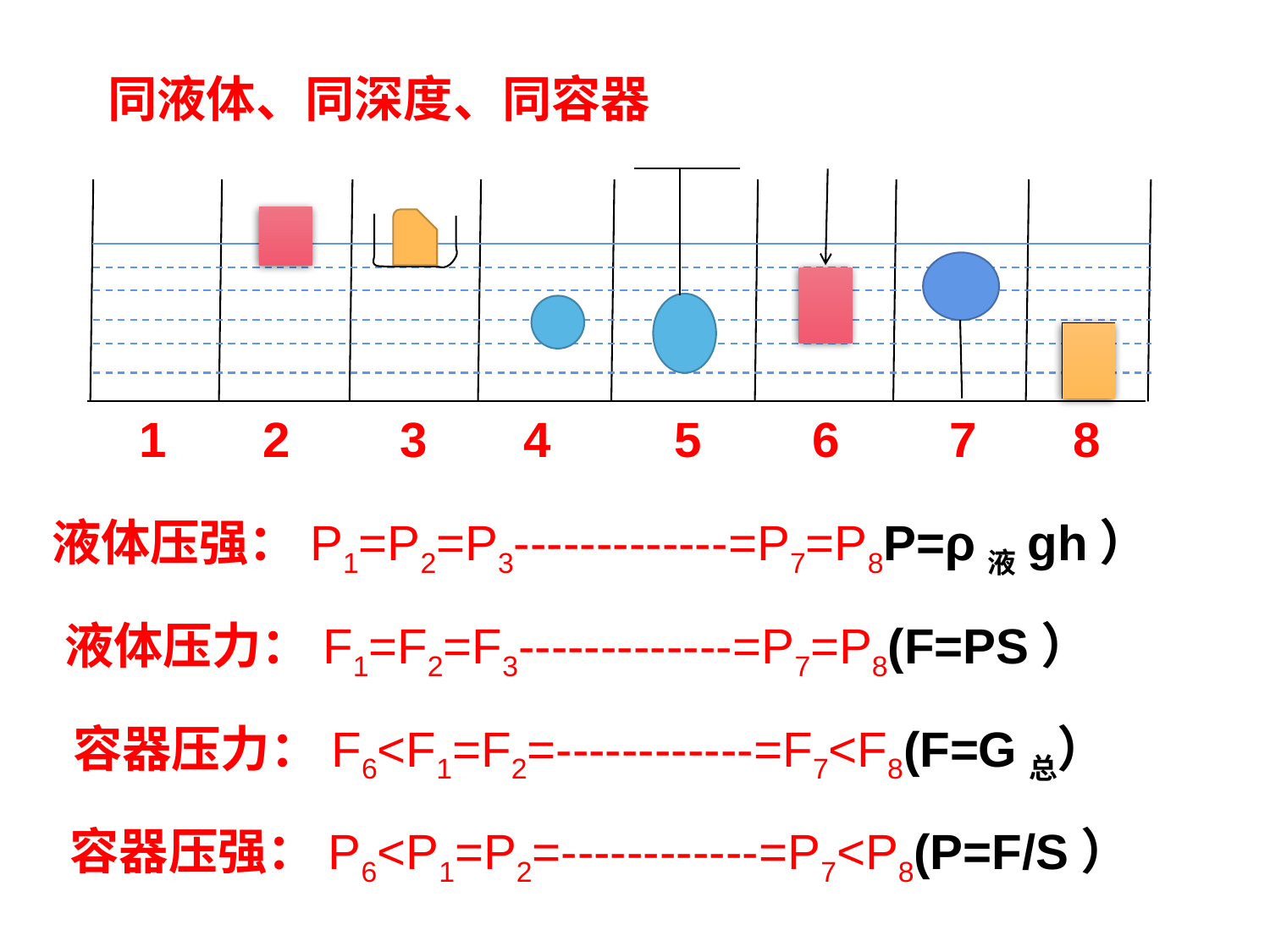

同液体、同深度、同容器

   1       2        3       4         5        6        7       8
液体压强：P1=P2=P3-------------=P7=P8P=ρ液gh）
液体压力：F1=F2=F3-------------=P7=P8(F=PS）
容器压力：F6<F1=F2=------------=F7<F8(F=G总）
容器压强：P6<P1=P2=------------=P7<P8(P=F/S）